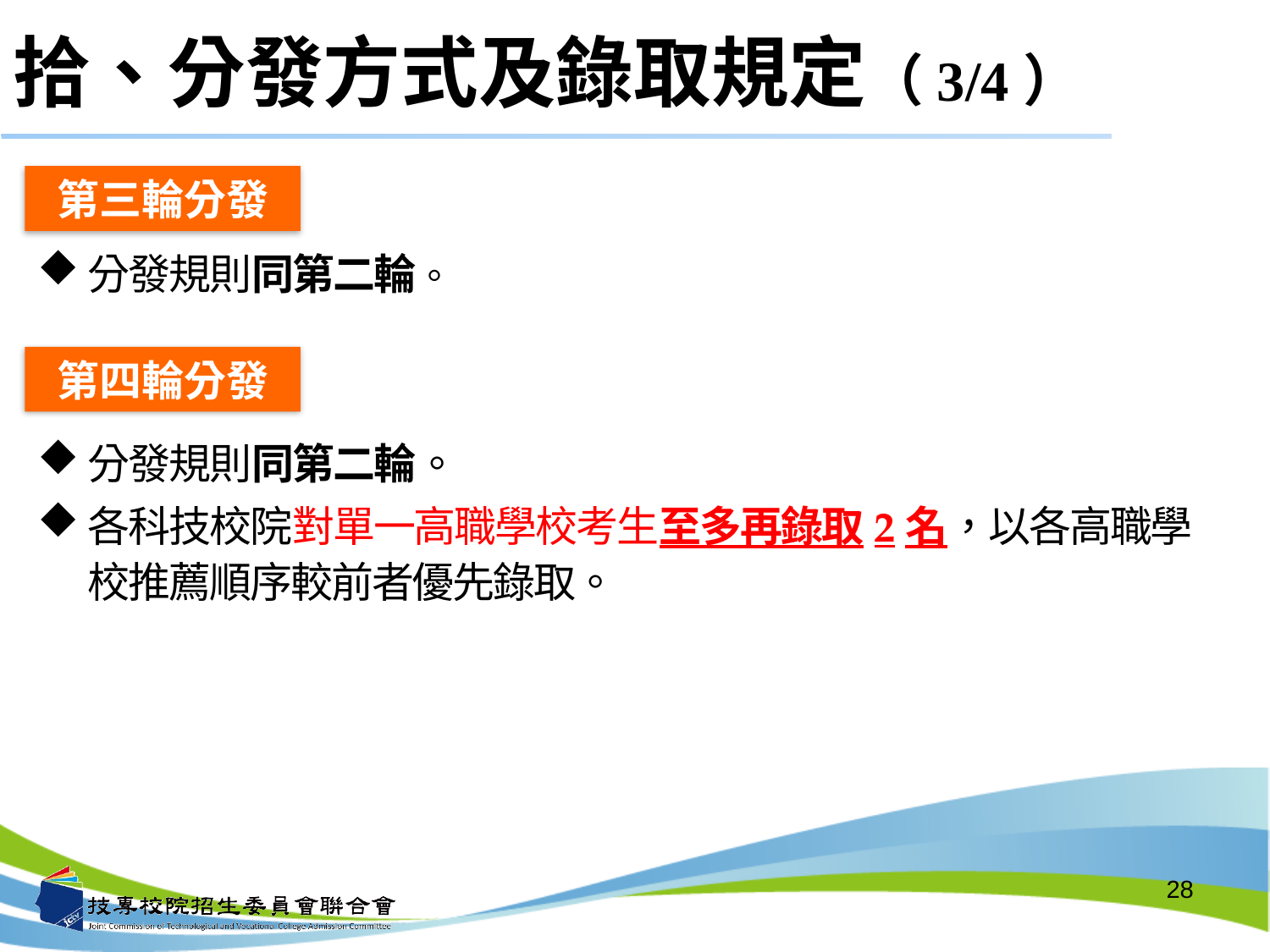

# 拾、分發方式及錄取規定（3/4）
第三輪分發
分發規則同第二輪。
第四輪分發
分發規則同第二輪。
各科技校院對單一高職學校考生至多再錄取2名，以各高職學校推薦順序較前者優先錄取。

28